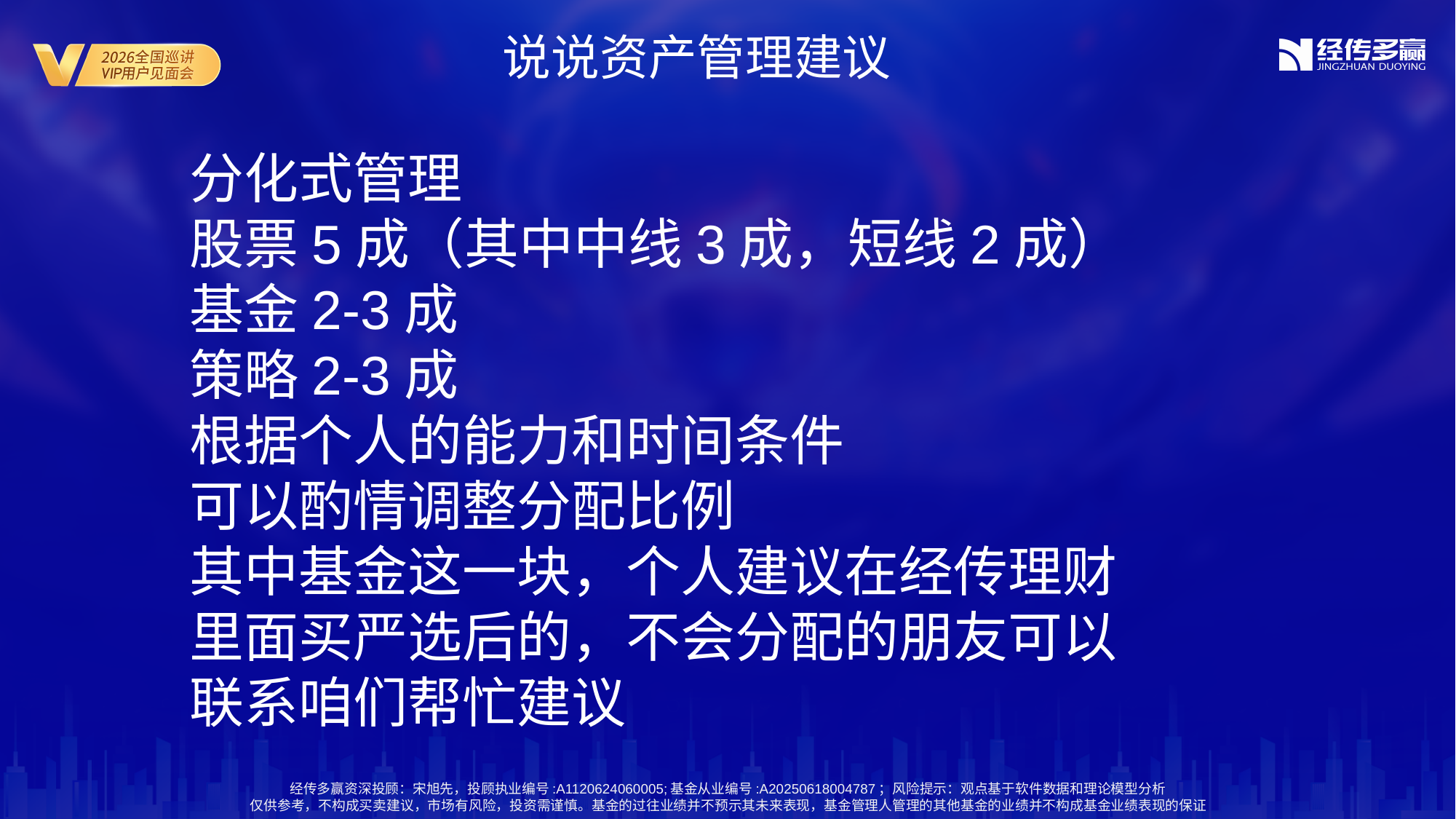

说说资产管理建议
分化式管理
股票5成（其中中线3成，短线2成）
基金2-3成
策略2-3成
根据个人的能力和时间条件
可以酌情调整分配比例
其中基金这一块，个人建议在经传理财里面买严选后的，不会分配的朋友可以联系咱们帮忙建议
经传多赢资深投顾：宋旭先，投顾执业编号:A1120624060005;基金从业编号:A20250618004787；风险提示：观点基于软件数据和理论模型分析
仅供参考，不构成买卖建议，市场有风险，投资需谨慎。基金的过往业绩并不预示其未来表现，基金管理人管理的其他基金的业绩并不构成基金业绩表现的保证